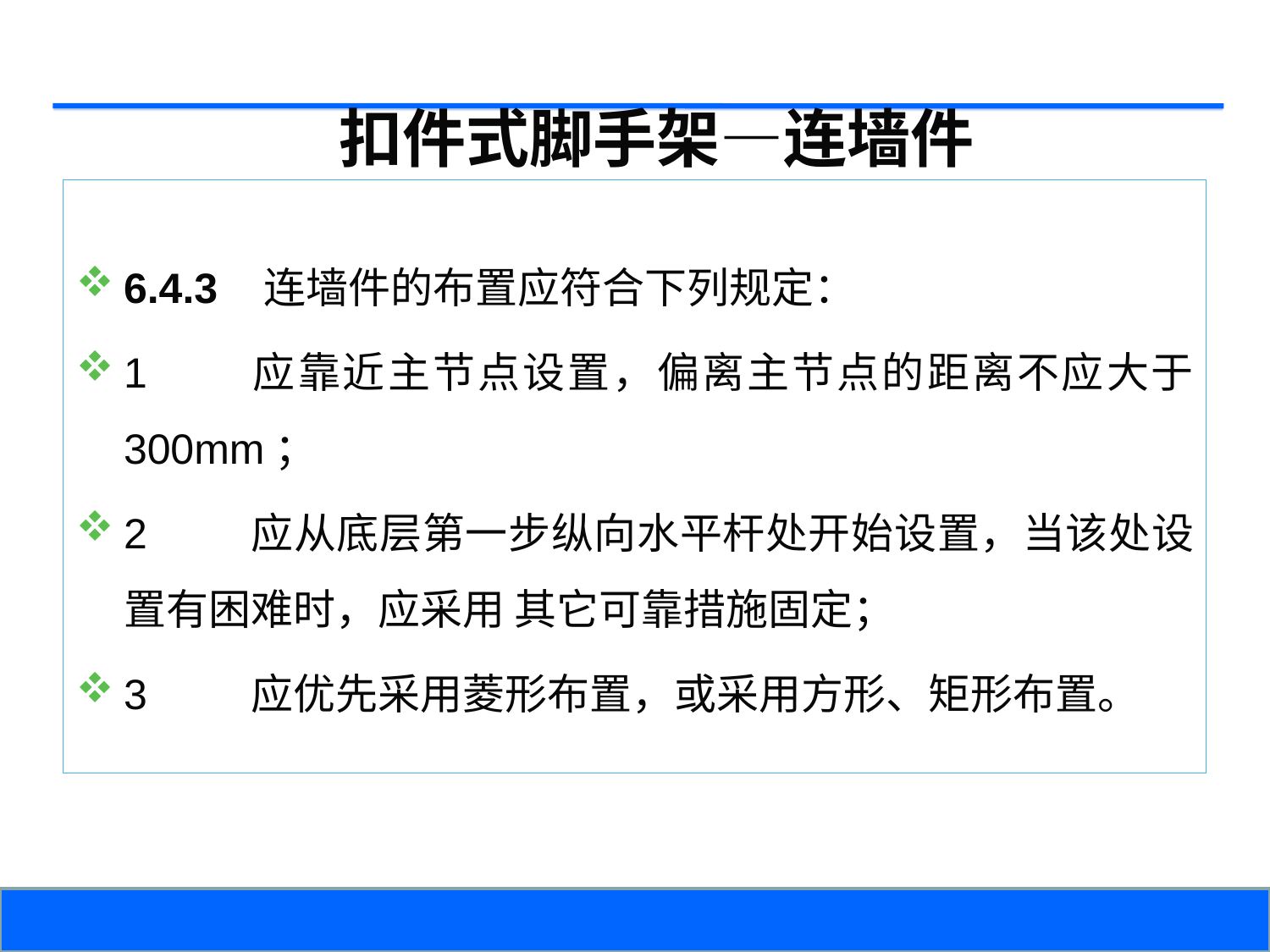

扣件式脚手架—连墙件
6.4.3   连墙件的布置应符合下列规定：
1	应靠近主节点设置，偏离主节点的距离不应大于 300mm；
2	应从底层第一步纵向水平杆处开始设置，当该处设置有困难时，应采用 其它可靠措施固定；
3	应优先采用菱形布置，或采用方形、矩形布置。